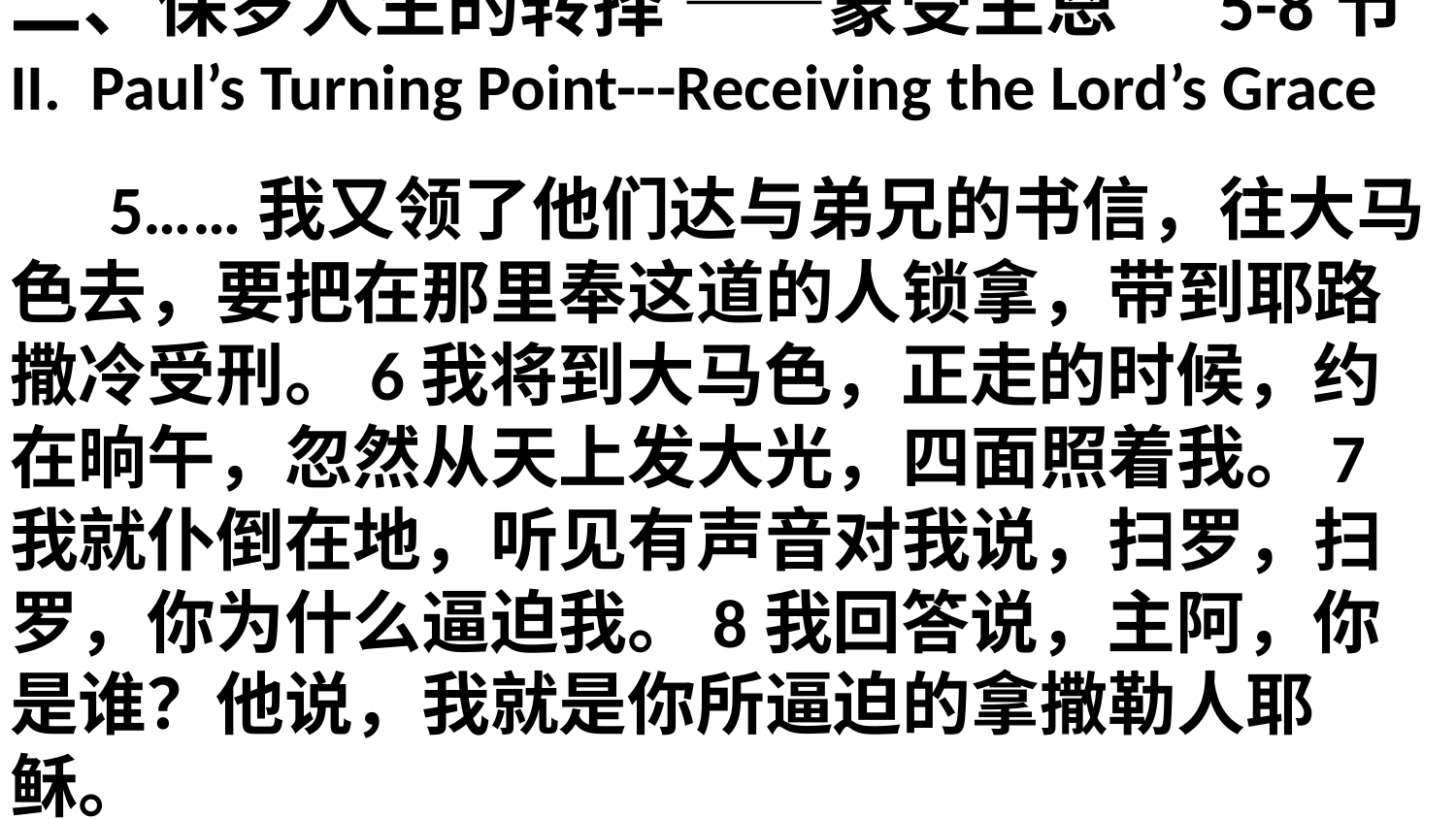

# 二、保罗人生的转择 ——蒙受主恩     5-8节 II.  Paul’s Turning Point---Receiving the Lord’s Grace 5……我又领了他们达与弟兄的书信，往大马色去，要把在那里奉这道的人锁拿，带到耶路撒冷受刑。6我将到大马色，正走的时候，约在晌午，忽然从天上发大光，四面照着我。7我就仆倒在地，听见有声音对我说，扫罗，扫罗，你为什么逼迫我。8我回答说，主阿，你是谁？他说，我就是你所逼迫的拿撒勒人耶稣。